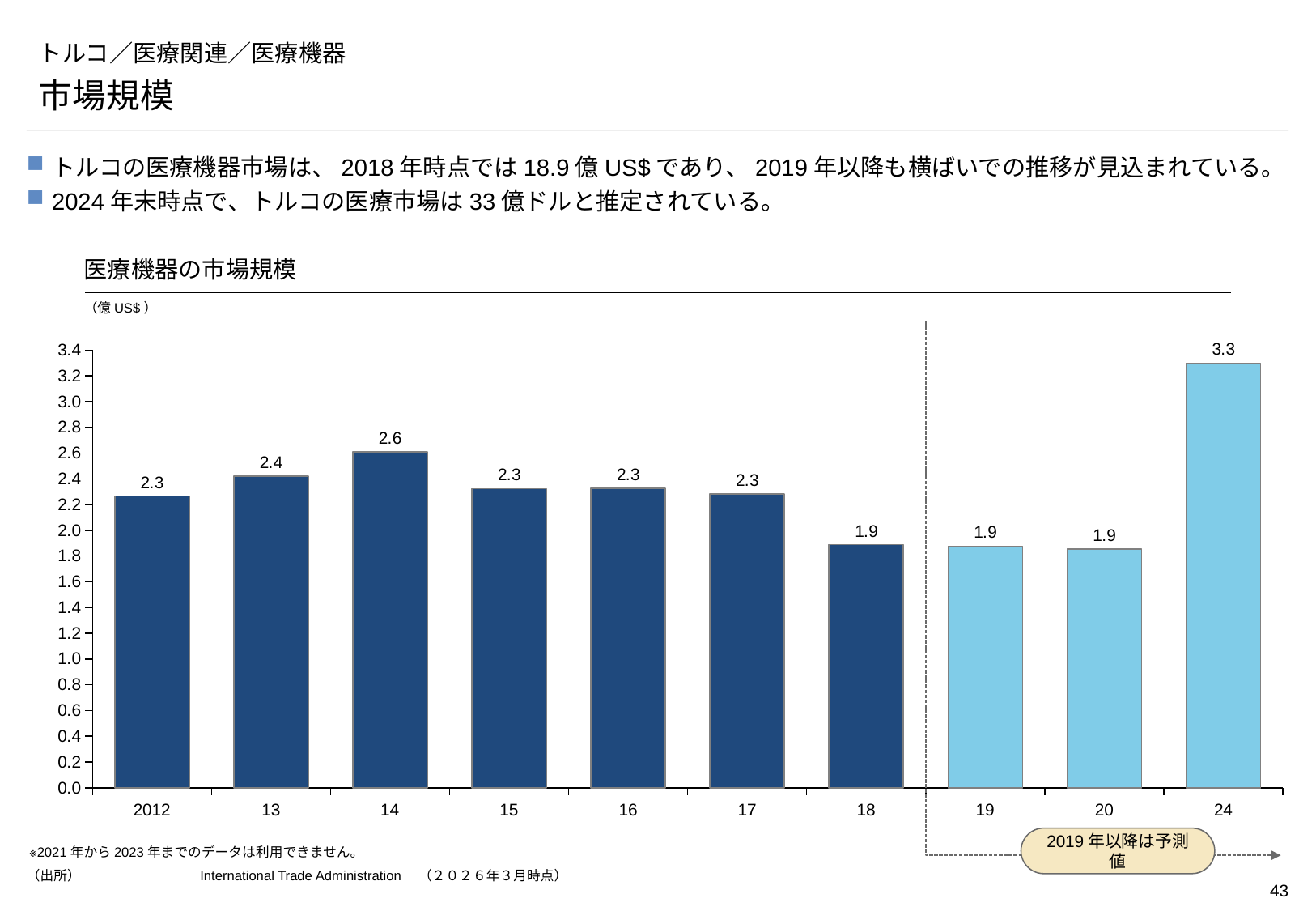

# トルコ／医療関連／医療機器
市場規模
トルコの医療機器市場は、2018年時点では18.9億US$であり、2019年以降も横ばいでの推移が見込まれている。
2024年末時点で、トルコの医療市場は33億ドルと推定されている。
医療機器の市場規模
（億US$）

### Chart

| Category |  |
|---|---|
2019年以降は予測値
2012
13
14
15
16
17
18
19
20
24
※2021年から2023年までのデータは利用できません。
（出所）	 International Trade Administration　（２０２６年３月時点）